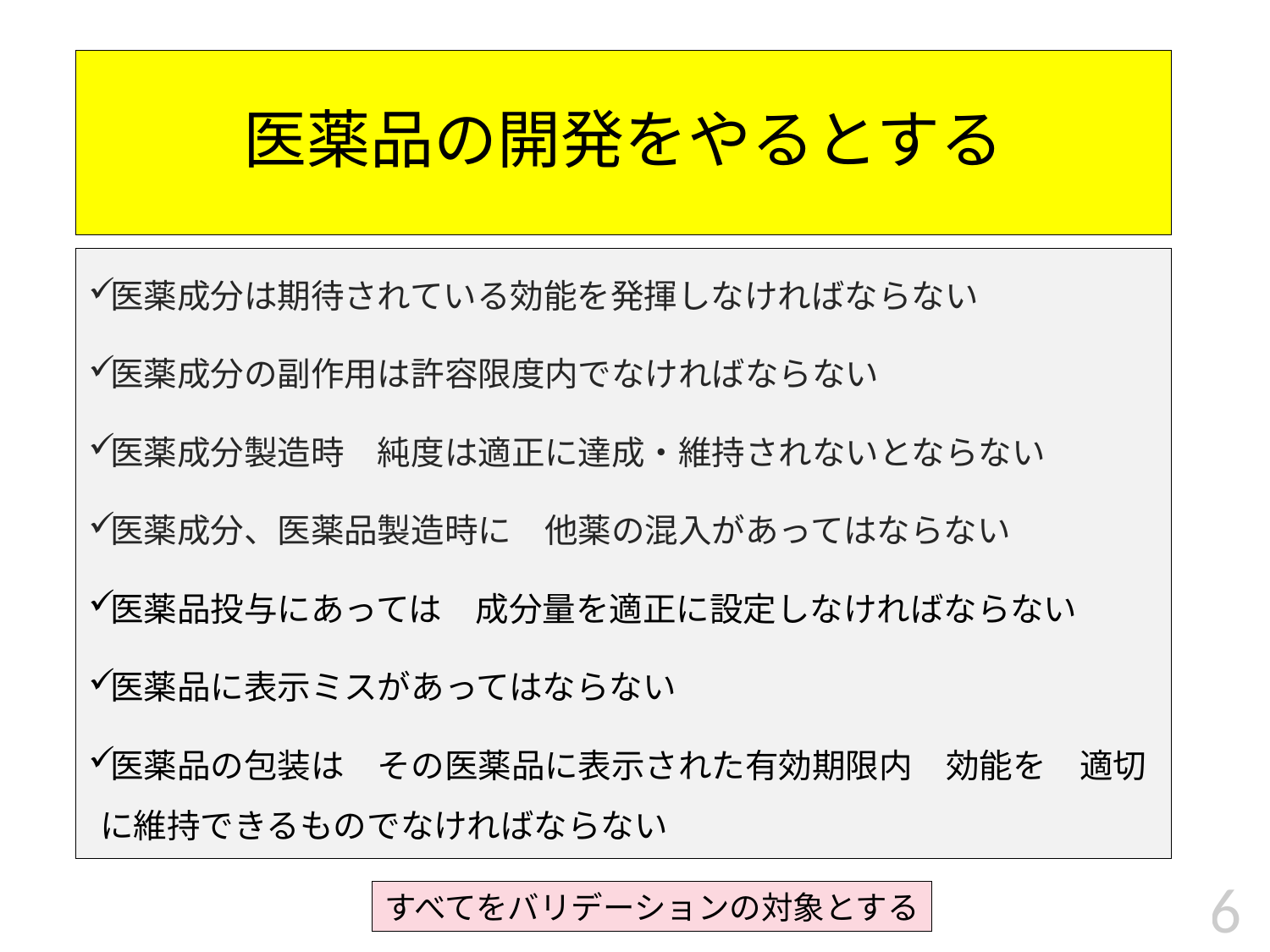

医薬品の開発をやるとする
医薬成分は期待されている効能を発揮しなければならない
医薬成分の副作用は許容限度内でなければならない
医薬成分製造時　純度は適正に達成・維持されないとならない
医薬成分、医薬品製造時に　他薬の混入があってはならない
医薬品投与にあっては　成分量を適正に設定しなければならない
医薬品に表示ミスがあってはならない
医薬品の包装は　その医薬品に表示された有効期限内　効能を　適切に維持できるものでなければならない

6
すべてをバリデーションの対象とする